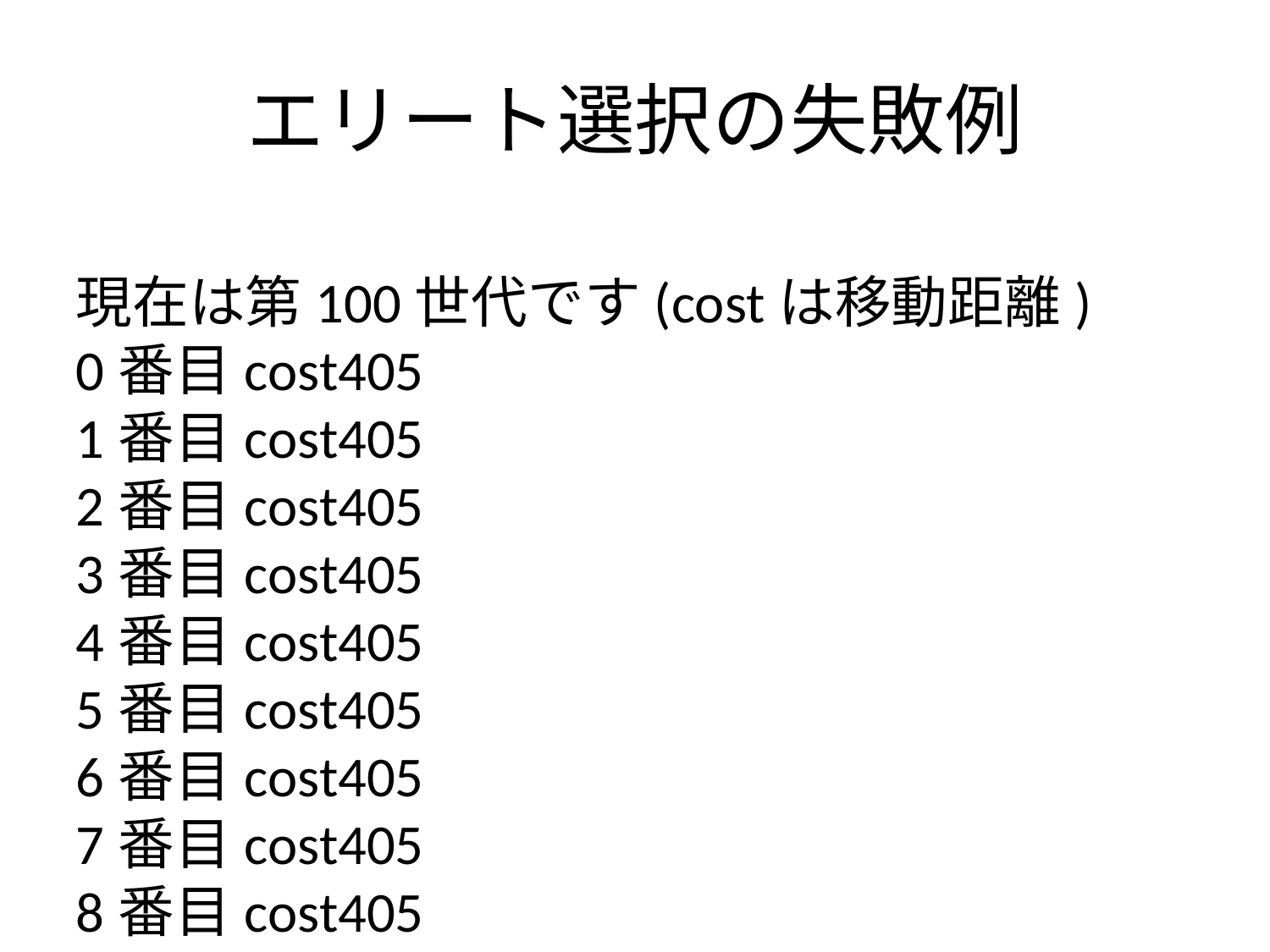

エリート選択の失敗例

現在は第100世代です(costは移動距離)
0番目cost405
1番目cost405
2番目cost405
3番目cost405
4番目cost405
5番目cost405
6番目cost405
7番目cost405
8番目cost405
9番目cost405
本当の最適解は405ではないが、こうなってしまうとダメ